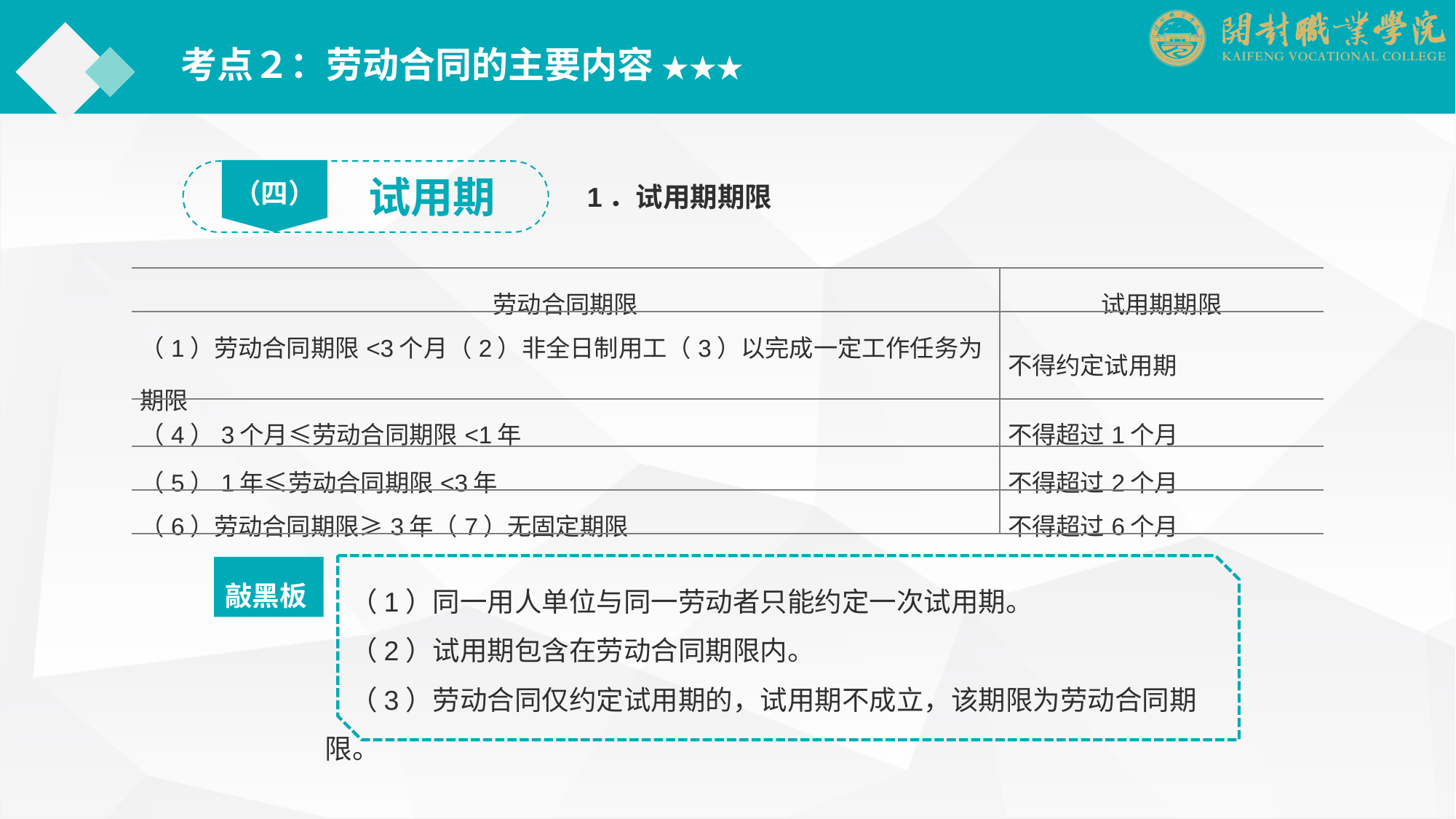

考点２：劳动合同的主要内容 ★★★
（四）

试用期
1．试用期期限
| 劳动合同期限 | 试用期期限 |
| --- | --- |
| （1）劳动合同期限<3个月（2）非全日制用工（3）以完成一定工作任务为期限 | 不得约定试用期 |
| （4）3个月≤劳动合同期限<1年 | 不得超过1个月 |
| （5）1年≤劳动合同期限<3年 | 不得超过2个月 |
| （6）劳动合同期限≥3年（7）无固定期限 | 不得超过6个月 |

敲黑板
   （1）同一用人单位与同一劳动者只能约定一次试用期。
   （2）试用期包含在劳动合同期限内。
   （3）劳动合同仅约定试用期的，试用期不成立，该期限为劳动合同期限。